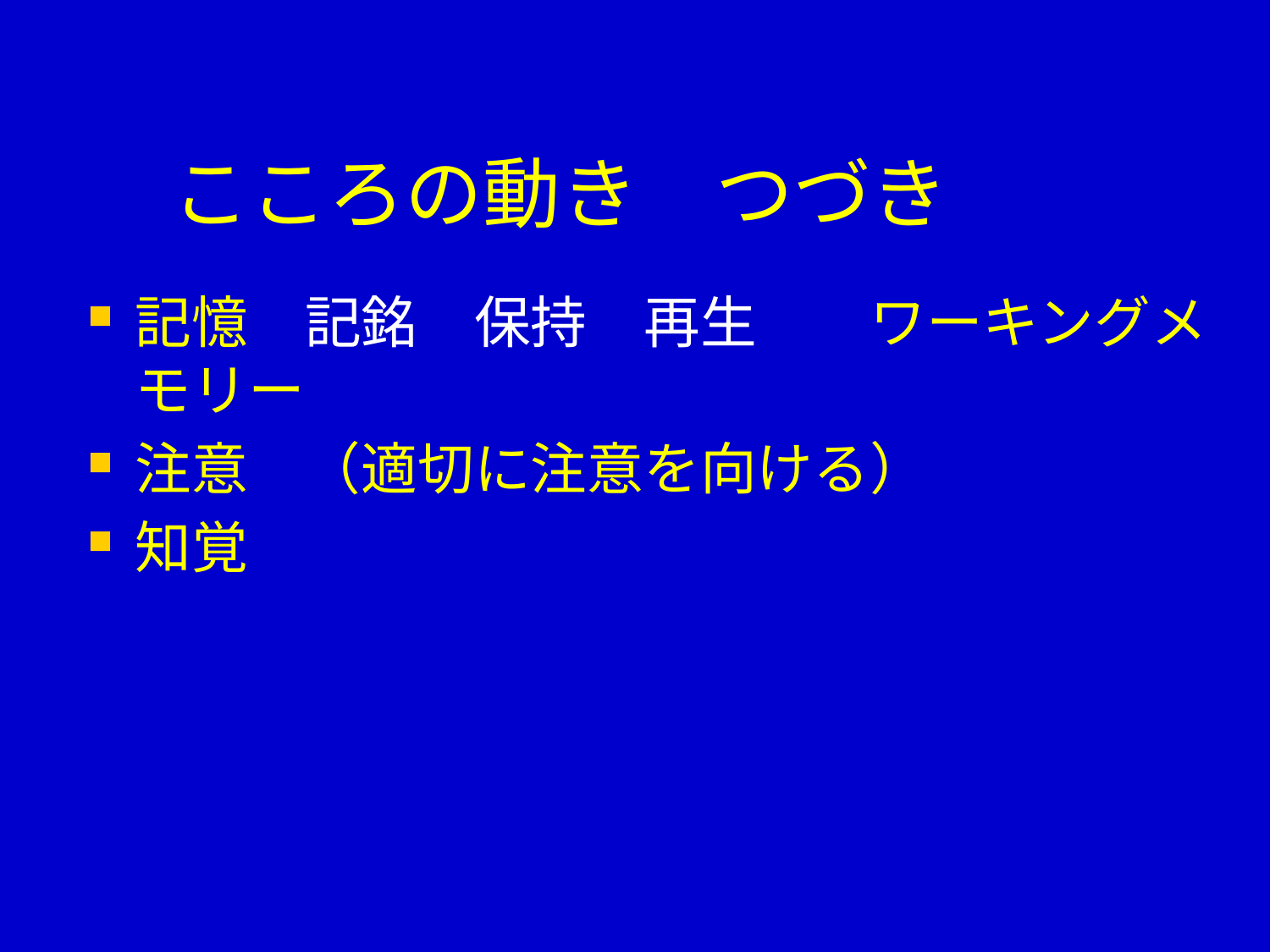

# こころの動き　つづき
記憶　記銘　保持　再生　　ワーキングメモリー
注意　（適切に注意を向ける）
知覚